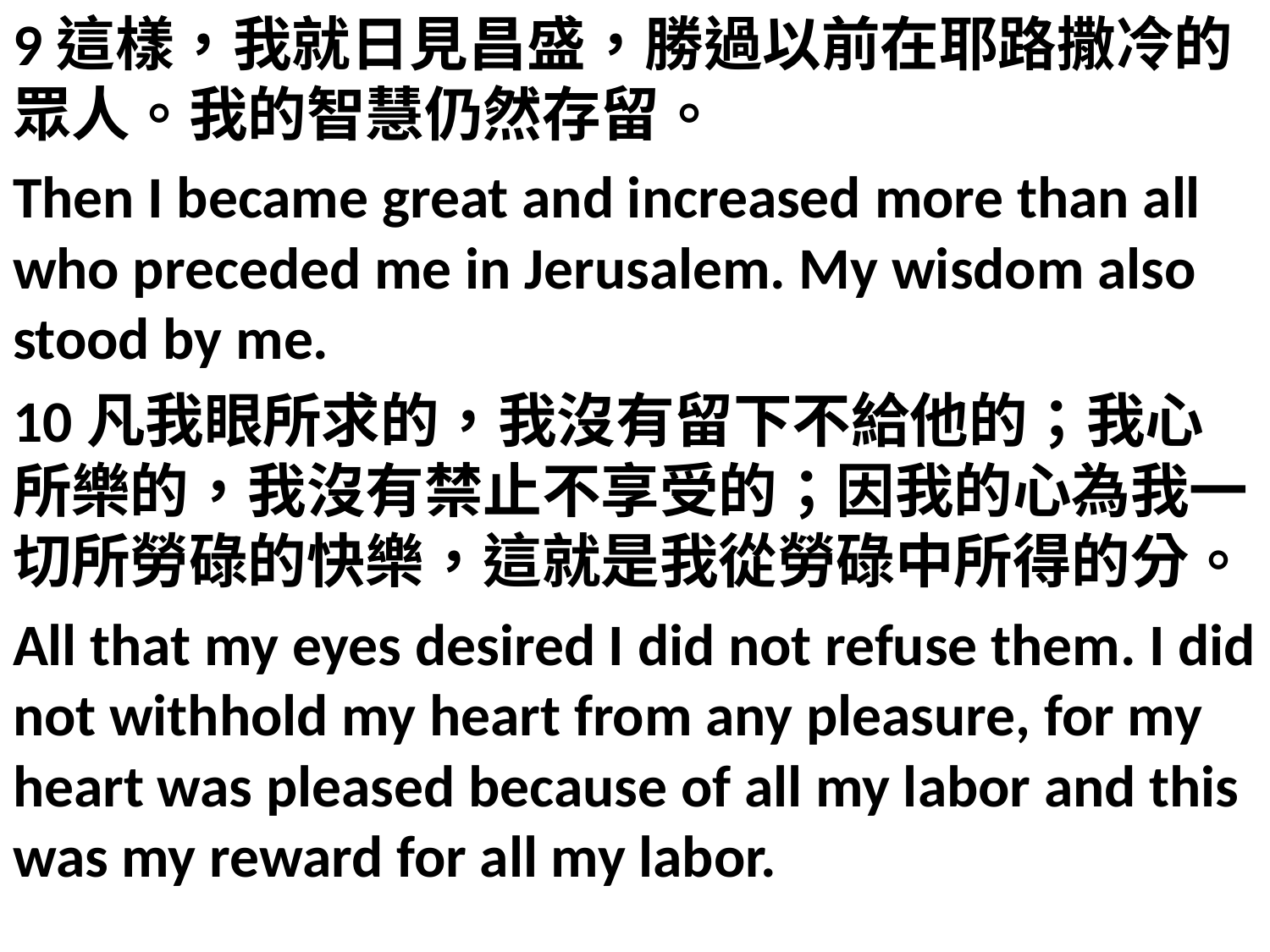

9這樣，我就日見昌盛，勝過以前在耶路撒冷的眾人。我的智慧仍然存留。
Then I became great and increased more than all who preceded me in Jerusalem. My wisdom also stood by me.
10凡我眼所求的，我沒有留下不給他的；我心所樂的，我沒有禁止不享受的；因我的心為我一切所勞碌的快樂，這就是我從勞碌中所得的分。
All that my eyes desired I did not refuse them. I did not withhold my heart from any pleasure, for my heart was pleased because of all my labor and this was my reward for all my labor.